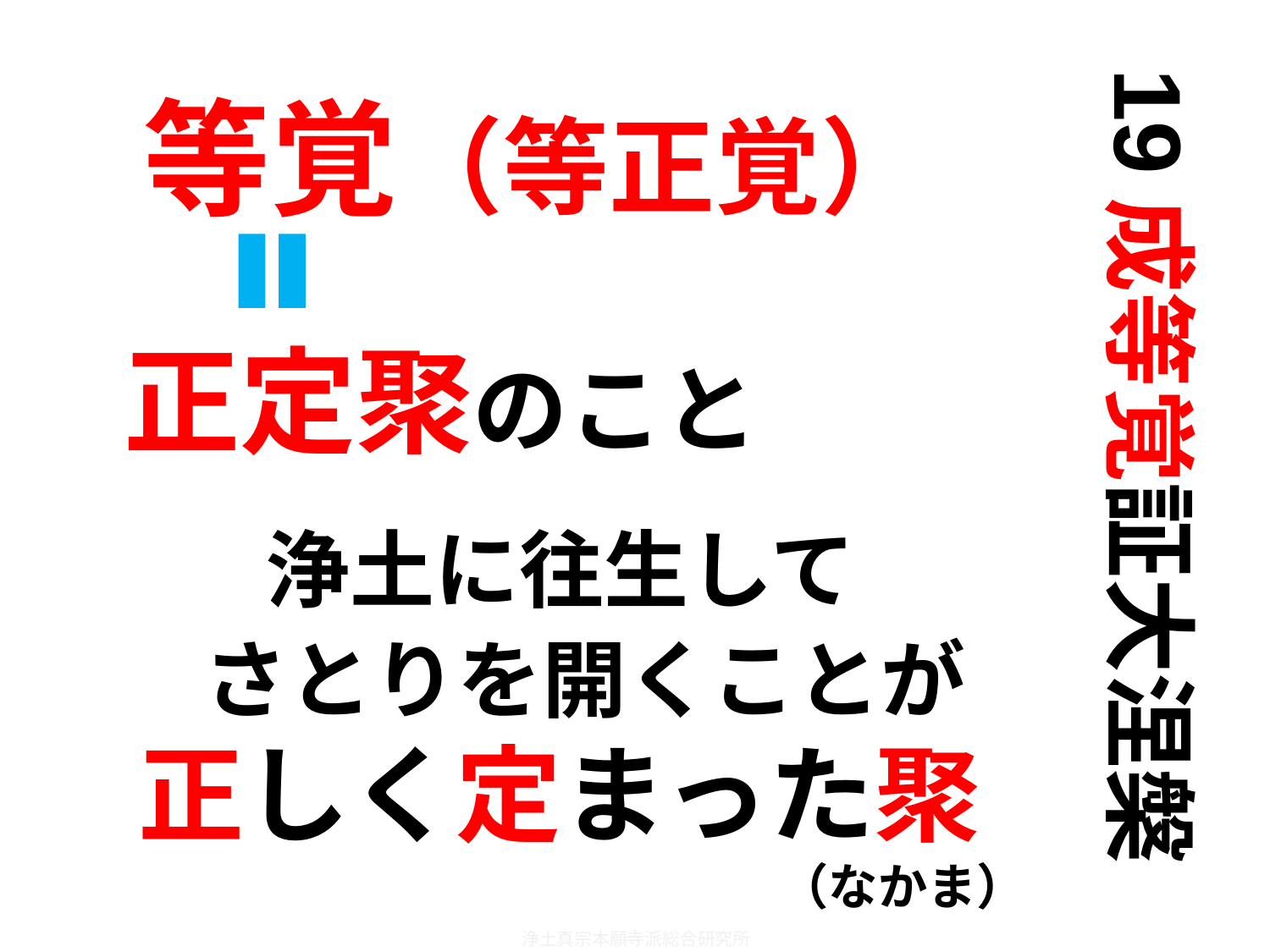

19成等覚証大涅槃
等覚（等正覚）

　正定聚のこと
　浄土に往生して
さとりを開くことが
正しく定まった聚
　　　　　　　　　　　　　（なかま）